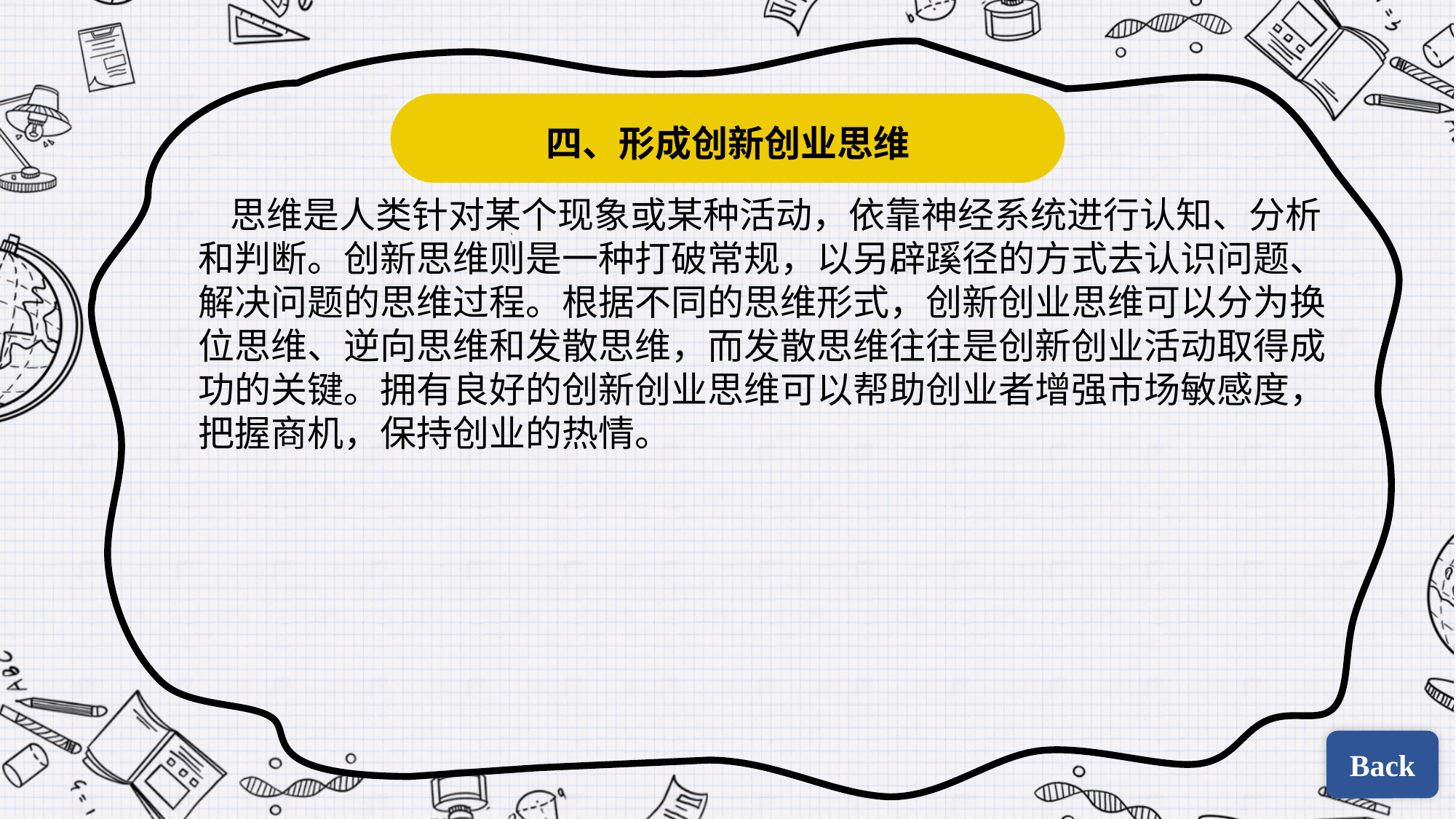

四、形成创新创业思维
思维是人类针对某个现象或某种活动，依靠神经系统进行认知、分析和判断。创新思维则是一种打破常规，以另辟蹊径的方式去认识问题、解决问题的思维过程。根据不同的思维形式，创新创业思维可以分为换位思维、逆向思维和发散思维，而发散思维往往是创新创业活动取得成功的关键。拥有良好的创新创业思维可以帮助创业者增强市场敏感度，把握商机，保持创业的热情。

Back